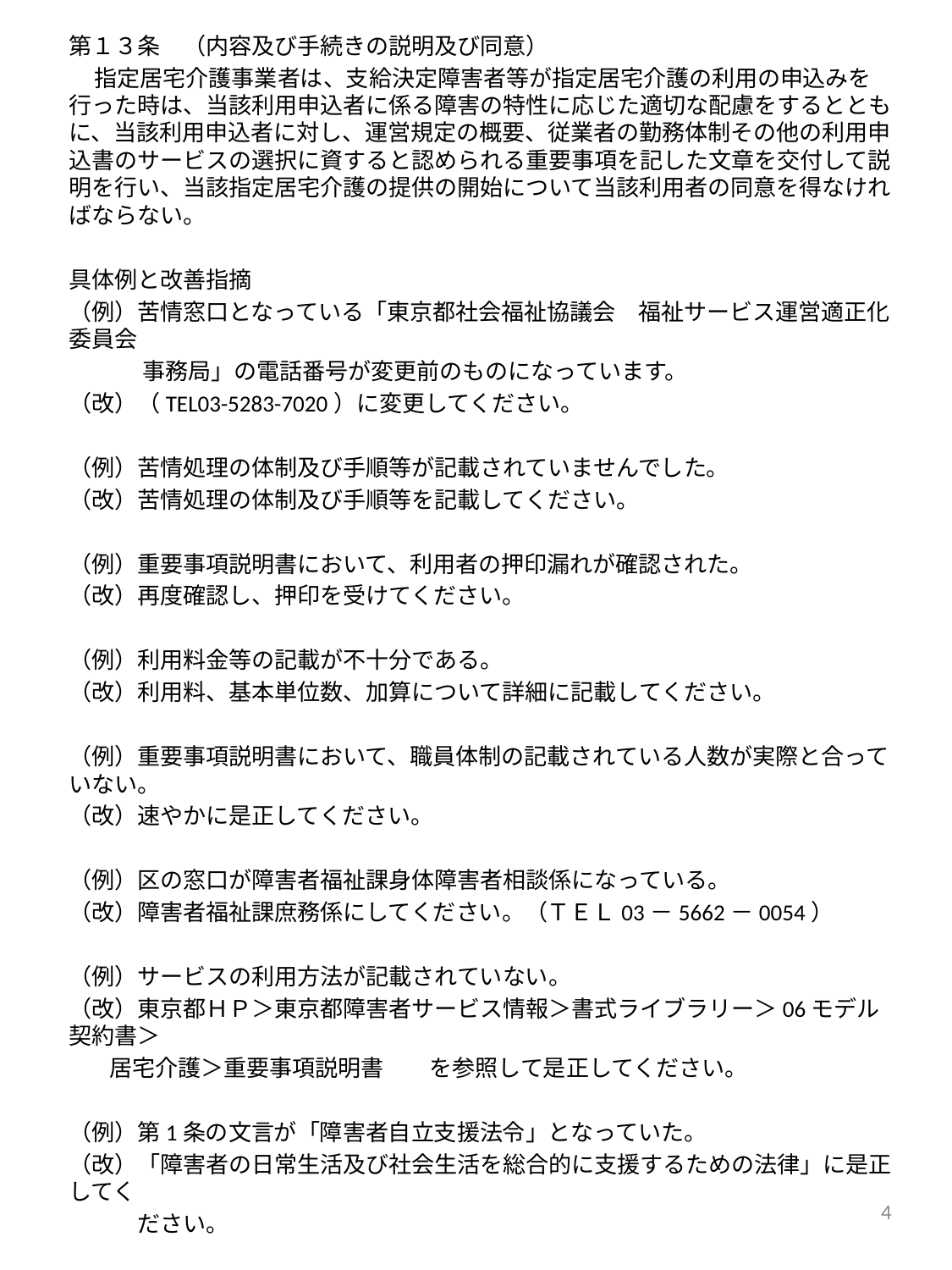

第１３条　（内容及び手続きの説明及び同意）
    指定居宅介護事業者は、支給決定障害者等が指定居宅介護の利用の申込みを行った時は、当該利用申込者に係る障害の特性に応じた適切な配慮をするとともに、当該利用申込者に対し、運営規定の概要、従業者の勤務体制その他の利用申込書のサービスの選択に資すると認められる重要事項を記した文章を交付して説明を行い、当該指定居宅介護の提供の開始について当該利用者の同意を得なければならない。

具体例と改善指摘
（例）苦情窓口となっている「東京都社会福祉協議会　福祉サービス運営適正化委員会
　　　 事務局」の電話番号が変更前のものになっています。
（改）（TEL03-5283-7020）に変更してください。

（例）苦情処理の体制及び手順等が記載されていませんでした。
（改）苦情処理の体制及び手順等を記載してください。

（例）重要事項説明書において、利用者の押印漏れが確認された。
（改）再度確認し、押印を受けてください。

（例）利用料金等の記載が不十分である。
（改）利用料、基本単位数、加算について詳細に記載してください。

（例）重要事項説明書において、職員体制の記載されている人数が実際と合っていない。
（改）速やかに是正してください。

（例）区の窓口が障害者福祉課身体障害者相談係になっている。
（改）障害者福祉課庶務係にしてください。（ＴＥＬ03－5662－0054）

（例）サービスの利用方法が記載されていない。
（改）東京都ＨＰ＞東京都障害者サービス情報＞書式ライブラリー＞06モデル契約書＞
       居宅介護＞重要事項説明書　　を参照して是正してください。

（例）第1条の文言が「障害者自立支援法令」となっていた。
（改）「障害者の日常生活及び社会生活を総合的に支援するための法律」に是正してく
　　　ださい。

（例）対象としていないサービス内容が記載されている。
（改）是正してください。
4